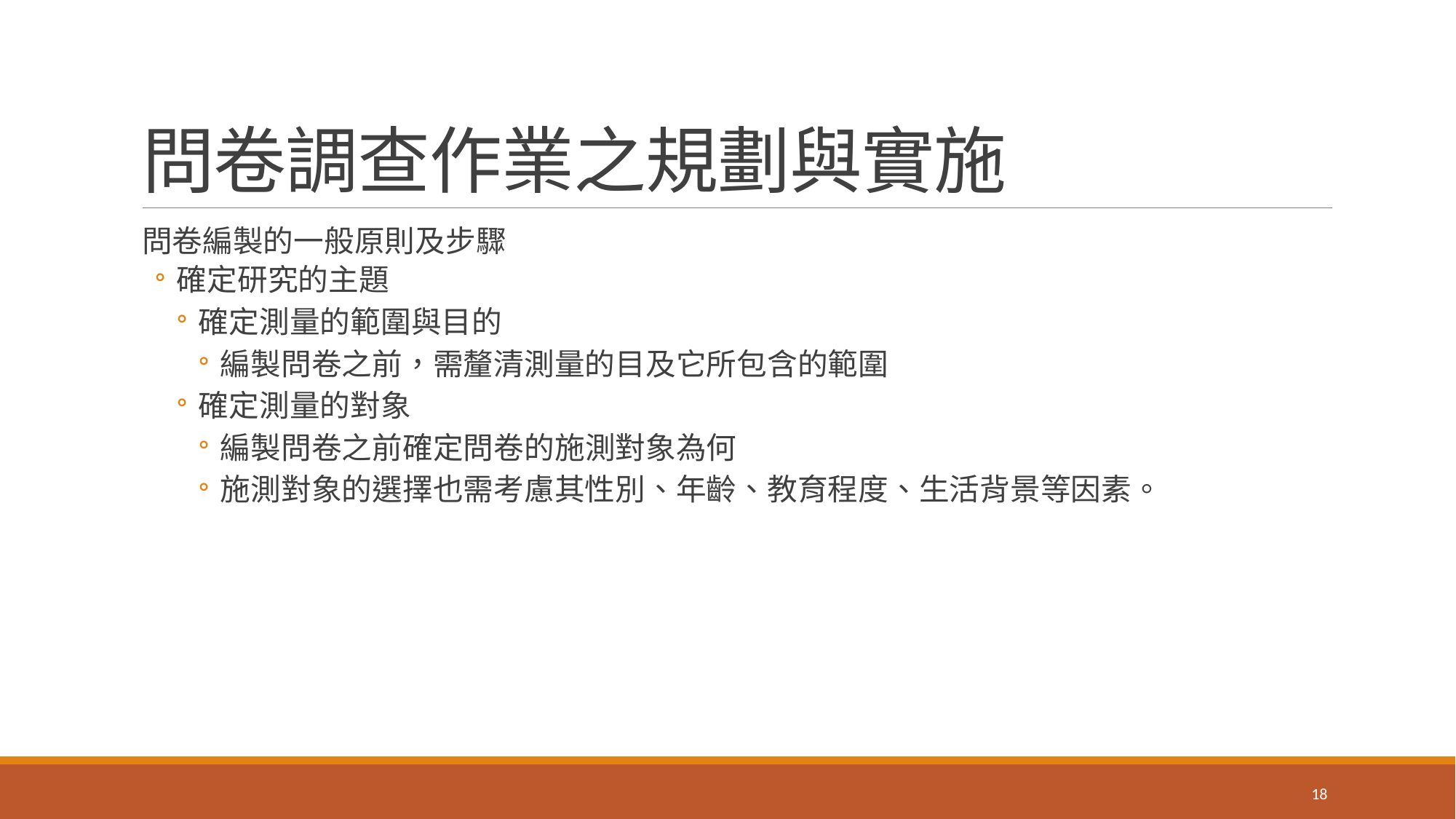

# 問卷調查作業之規劃與實施
問卷編製的一般原則及步驟
確定研究的主題
確定測量的範圍與目的
編製問卷之前，需釐清測量的目及它所包含的範圍
確定測量的對象
編製問卷之前確定問卷的施測對象為何
施測對象的選擇也需考慮其性別、年齡、教育程度、生活背景等因素。
18